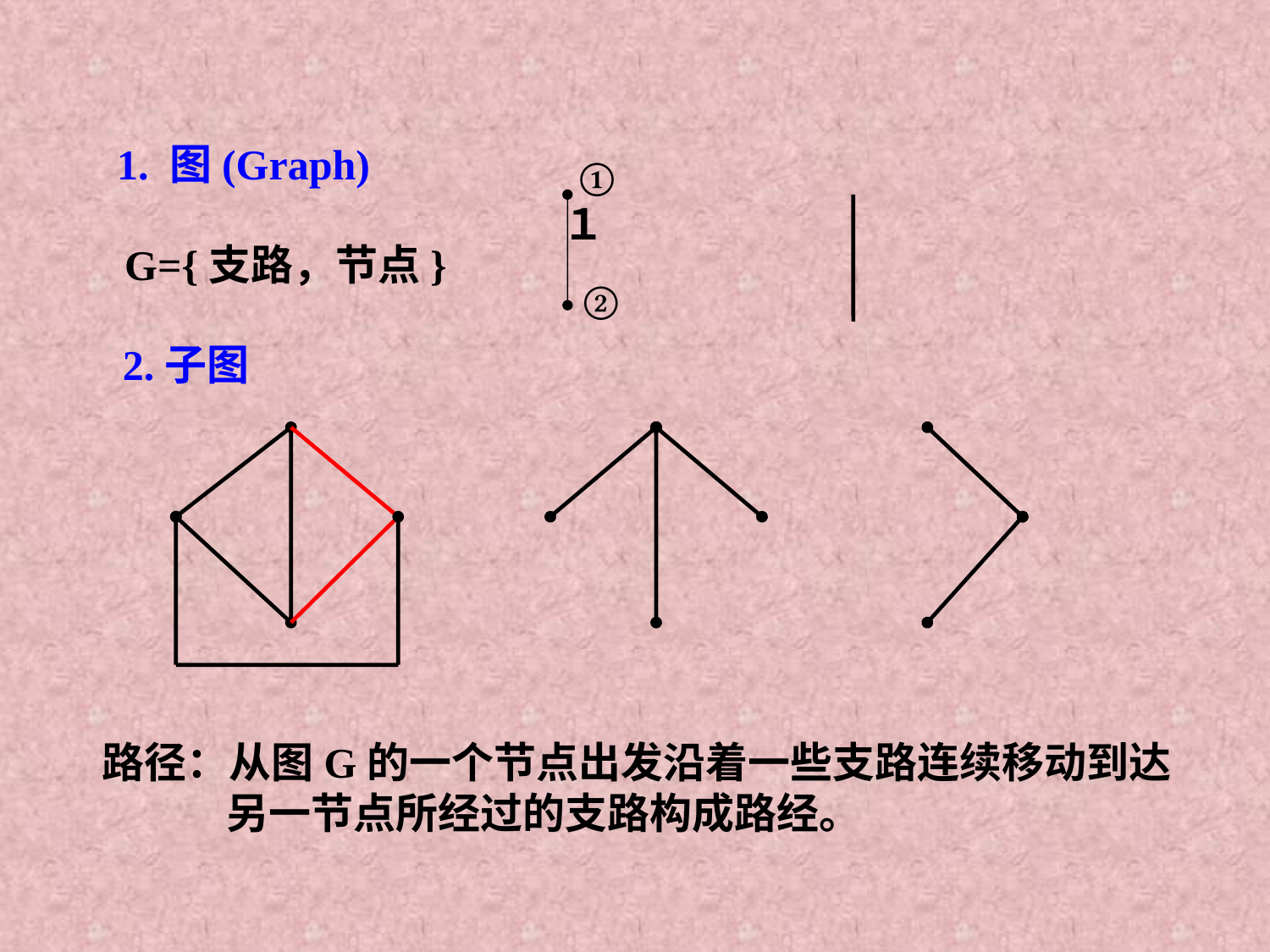

1. 图(Graph)
①
１

②

G={支路，节点}
2.子图

路径：从图G的一个节点出发沿着一些支路连续移动到达
            另一节点所经过的支路构成路经。